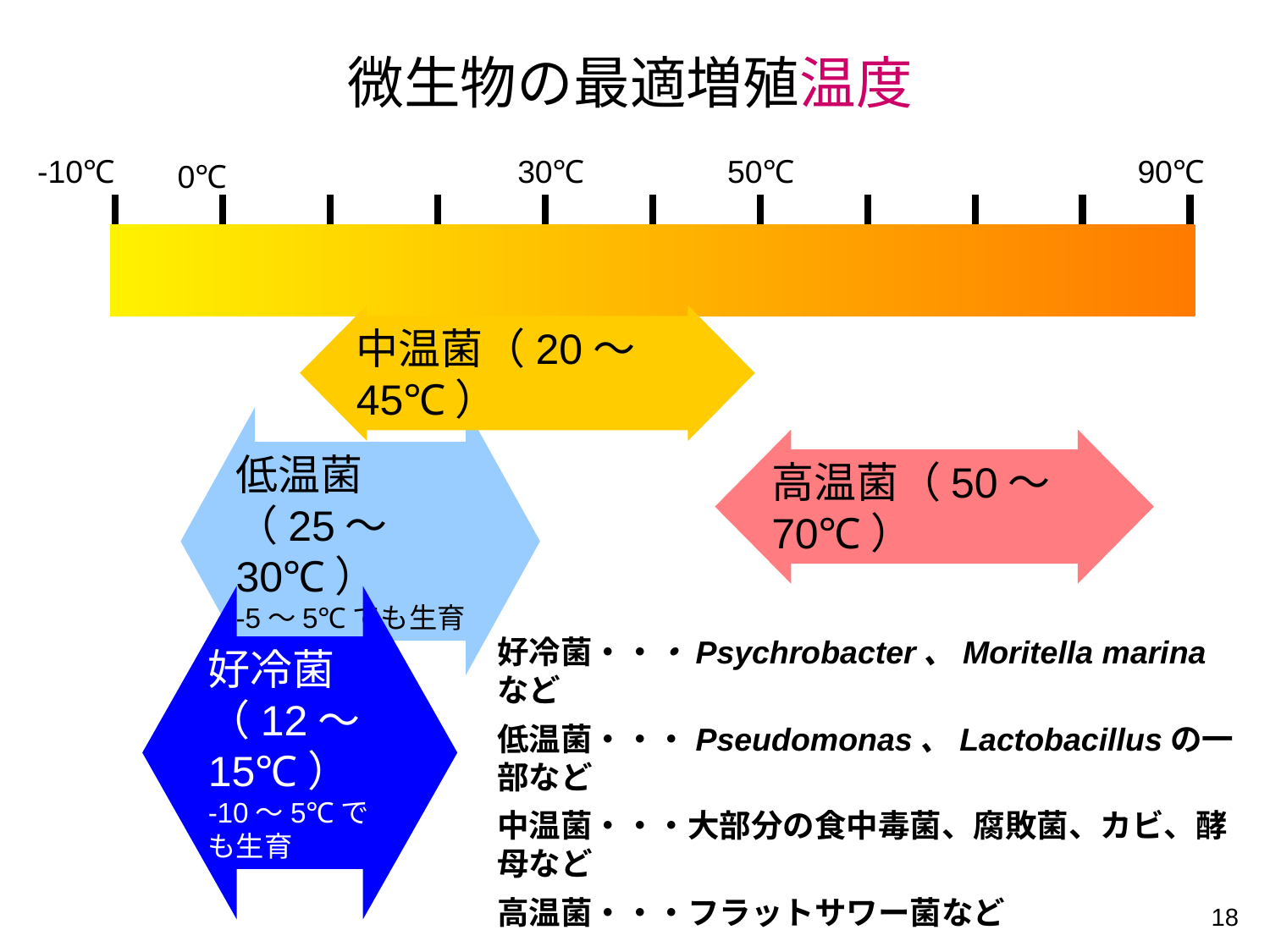

# 微生物の最適増殖温度
-10℃
30℃
50℃
90℃
0℃

|  |  |  |  |  |  |  |  |  |  |
| --- | --- | --- | --- | --- | --- | --- | --- | --- | --- |
中温菌（20～45℃）
低温菌
（25～30℃）
-5～5℃でも生育
高温菌（50～70℃）
好冷菌
（12～15℃）
-10～5℃でも生育
好冷菌・・・Psychrobacter、Moritella marinaなど
低温菌・・・Pseudomonas、Lactobacillusの一部など
中温菌・・・大部分の食中毒菌、腐敗菌、カビ、酵母など
高温菌・・・フラットサワー菌など
18